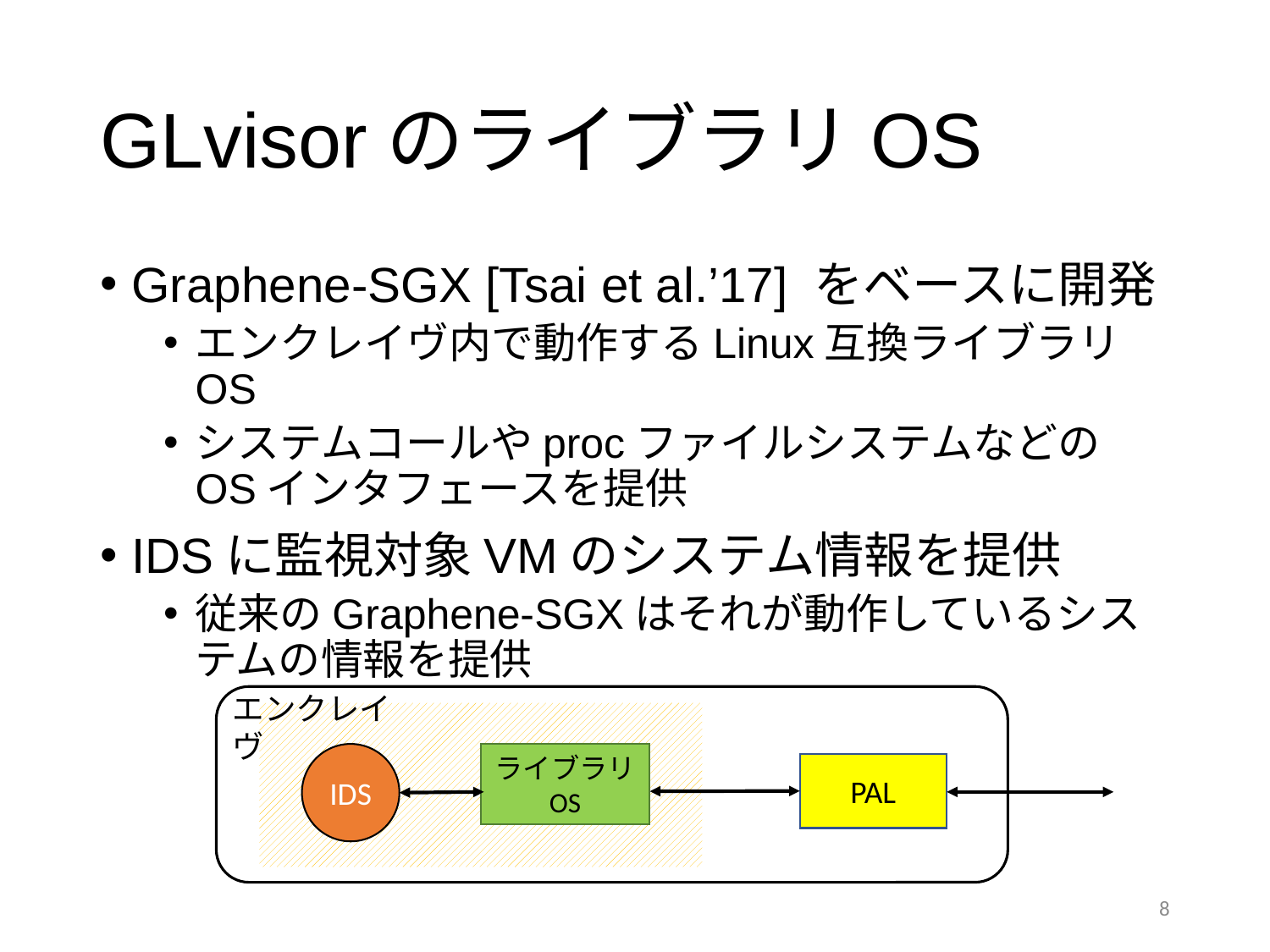

# GLvisorのライブラリOS
Graphene-SGX [Tsai et al.’17] をベースに開発
エンクレイヴ内で動作するLinux互換ライブラリOS
システムコールやprocファイルシステムなどのOSインタフェースを提供
IDSに監視対象VMのシステム情報を提供
従来のGraphene-SGXはそれが動作しているシステムの情報を提供

エンクレイヴ

IDS
ライブラリ
OS
PAL
8